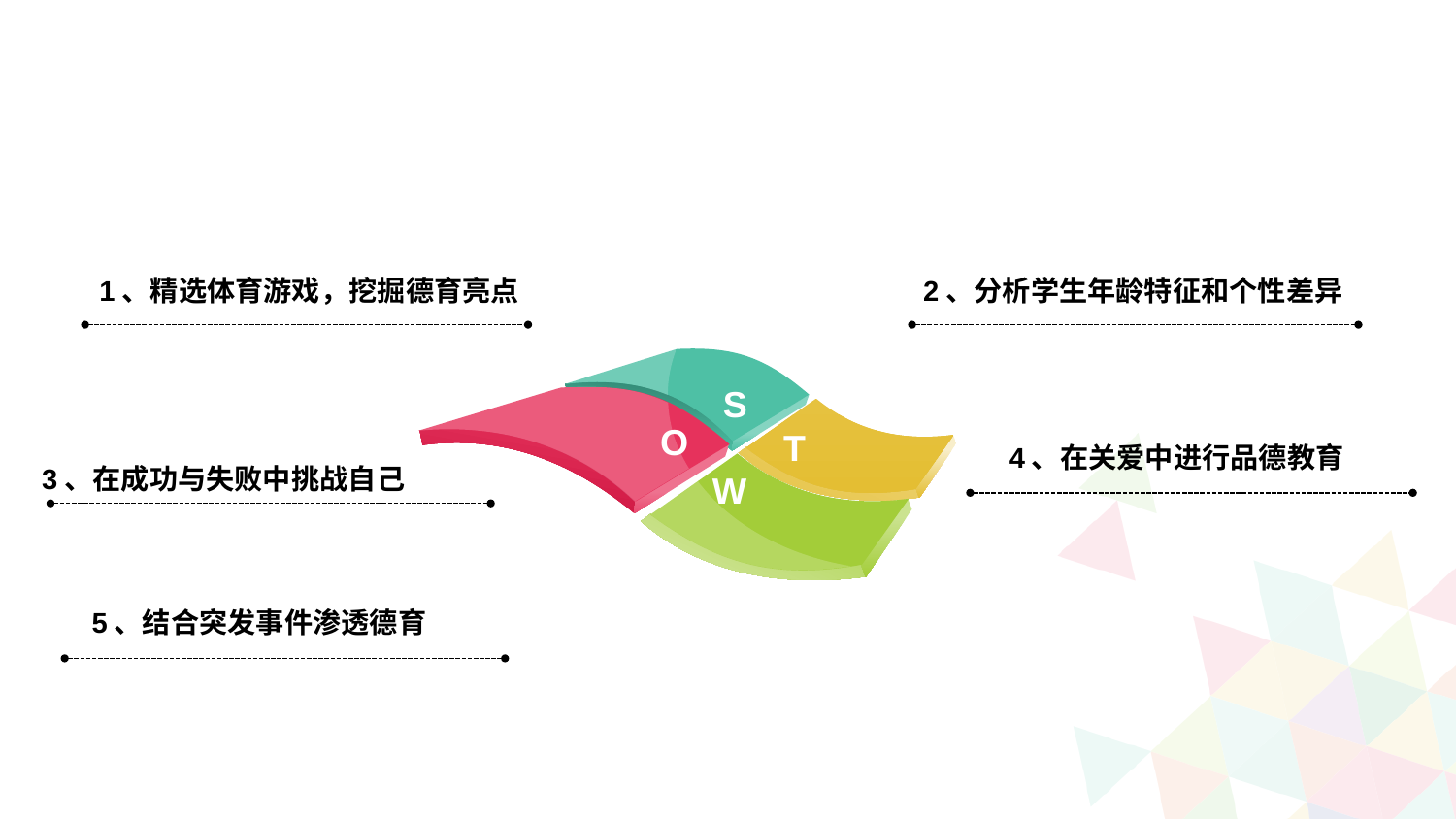

1、精选体育游戏，挖掘德育亮点
2、分析学生年龄特征和个性差异

S

O

T
4、在关爱中进行品德教育

W
3、在成功与失败中挑战自己
5、结合突发事件渗透德育